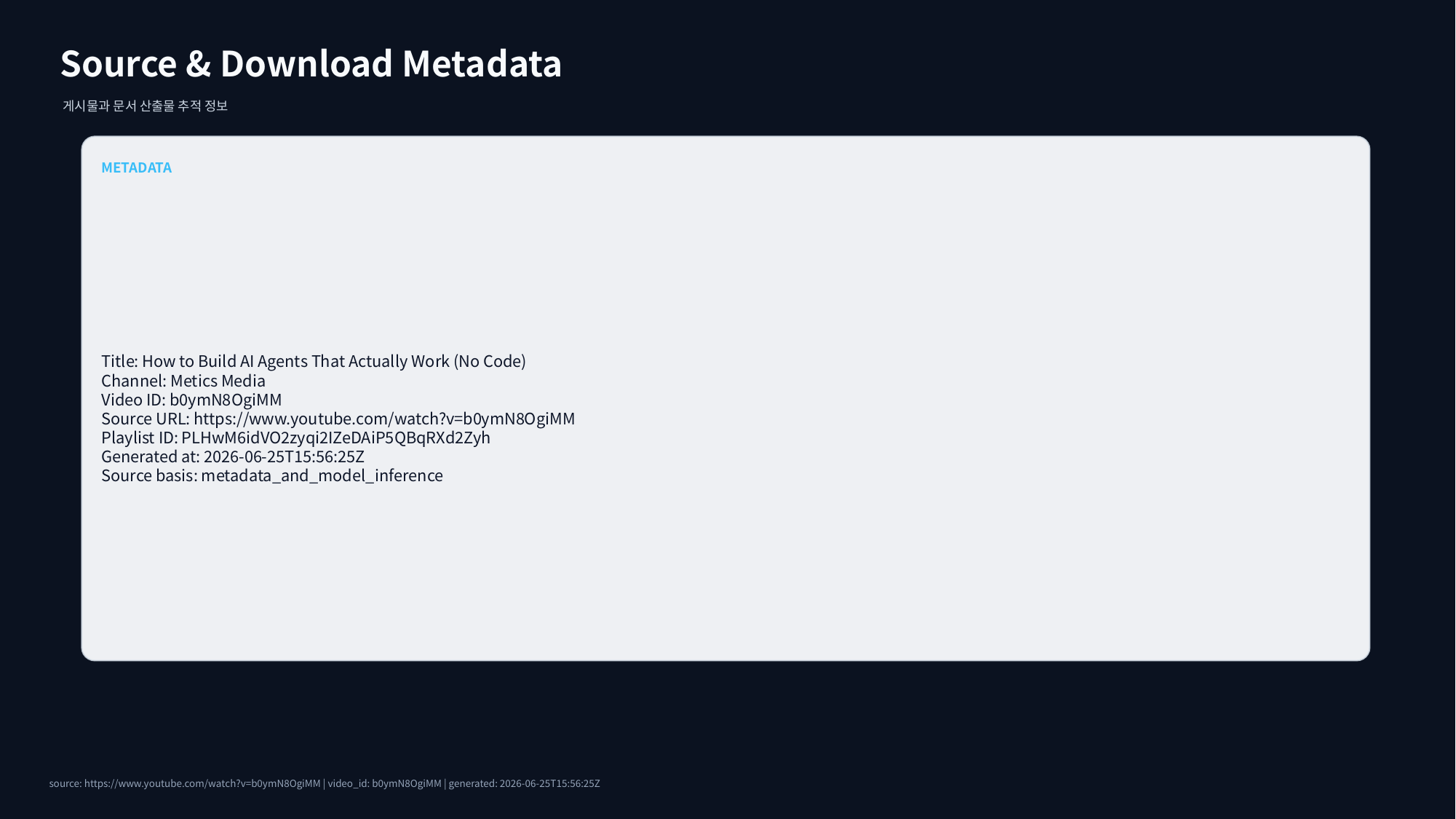

Source & Download Metadata
게시물과 문서 산출물 추적 정보

METADATA
Title: How to Build AI Agents That Actually Work (No Code)
Channel: Metics Media
Video ID: b0ymN8OgiMM
Source URL: https://www.youtube.com/watch?v=b0ymN8OgiMM
Playlist ID: PLHwM6idVO2zyqi2IZeDAiP5QBqRXd2Zyh
Generated at: 2026-06-25T15:56:25Z
Source basis: metadata_and_model_inference
source: https://www.youtube.com/watch?v=b0ymN8OgiMM | video_id: b0ymN8OgiMM | generated: 2026-06-25T15:56:25Z